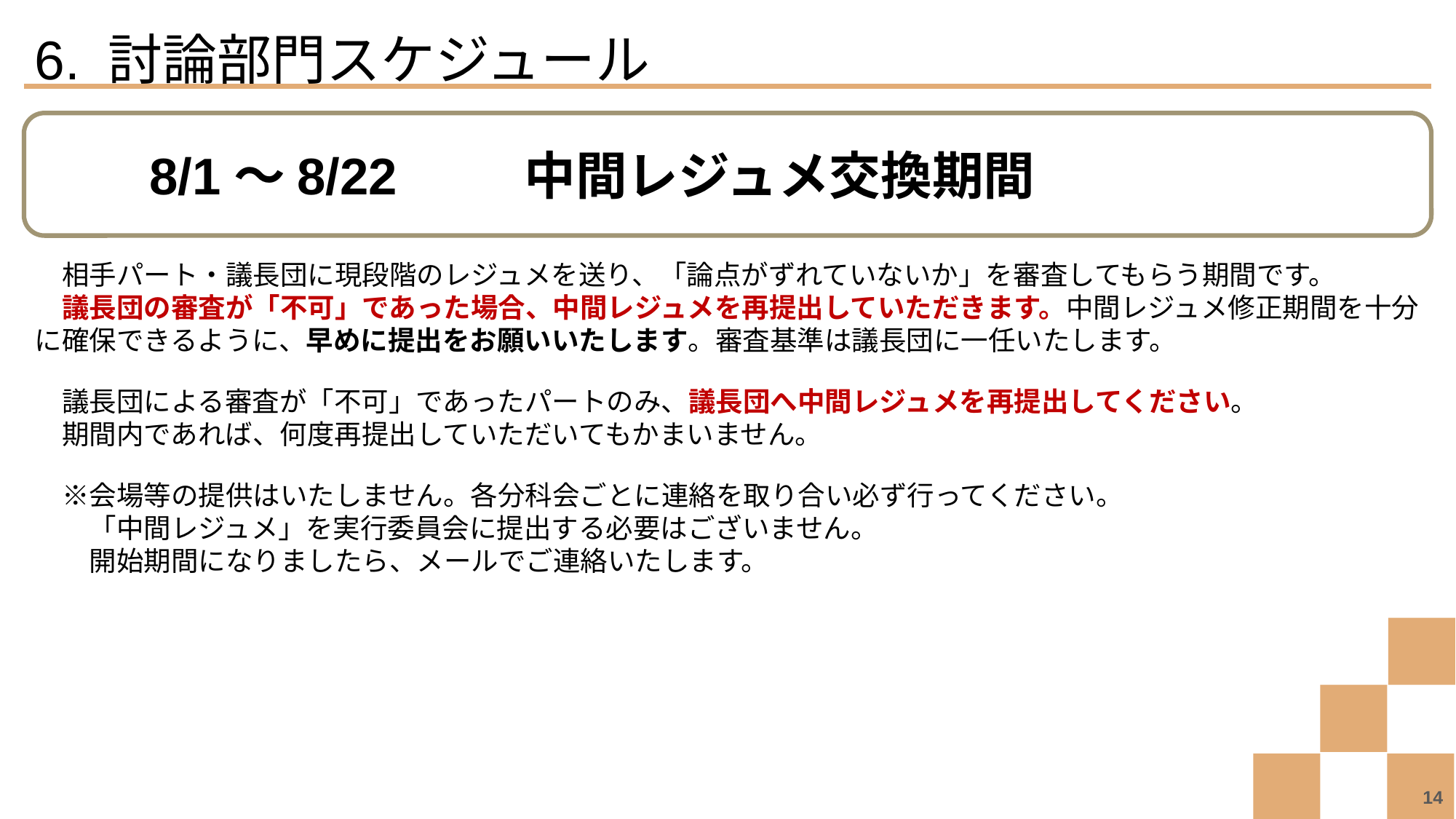

6. 討論部門スケジュール
8/1～8/22　 　中間レジュメ交換期間
　相手パート・議長団に現段階のレジュメを送り、「論点がずれていないか」を審査してもらう期間です。
　議長団の審査が「不可」であった場合、中間レジュメを再提出していただきます。中間レジュメ修正期間を十分に確保できるように、早めに提出をお願いいたします。審査基準は議長団に一任いたします。
　議長団による審査が「不可」であったパートのみ、議長団へ中間レジュメを再提出してください。
　期間内であれば、何度再提出していただいてもかまいません。
　※会場等の提供はいたしません。各分科会ごとに連絡を取り合い必ず行ってください。
　　「中間レジュメ」を実行委員会に提出する必要はございません。
　　開始期間になりましたら、メールでご連絡いたします。

14